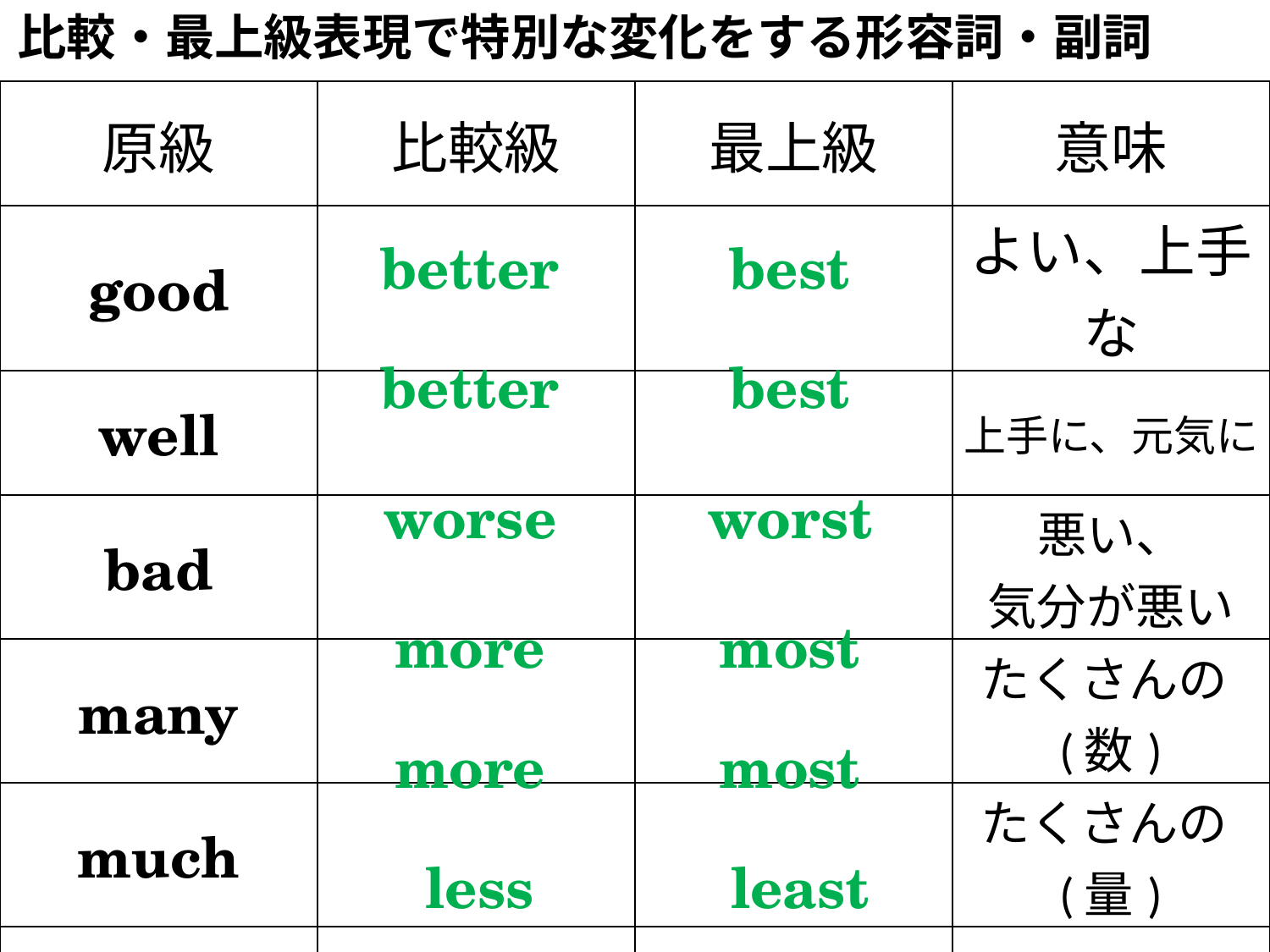

比較・最上級表現で特別な変化をする形容詞・副詞
| 原級 | 比較級 | 最上級 | 意味 |
| --- | --- | --- | --- |
| good |  |  | よい、上手な |
| well |  |  | 上手に、元気に |
| bad |  |  | 悪い、 気分が悪い |
| many |  |  | たくさんの(数) |
| much |  |  | たくさんの(量) |
| little |  |  | 少ない |
better
best
better
best
worse
worst
more
most
more
most
less
least